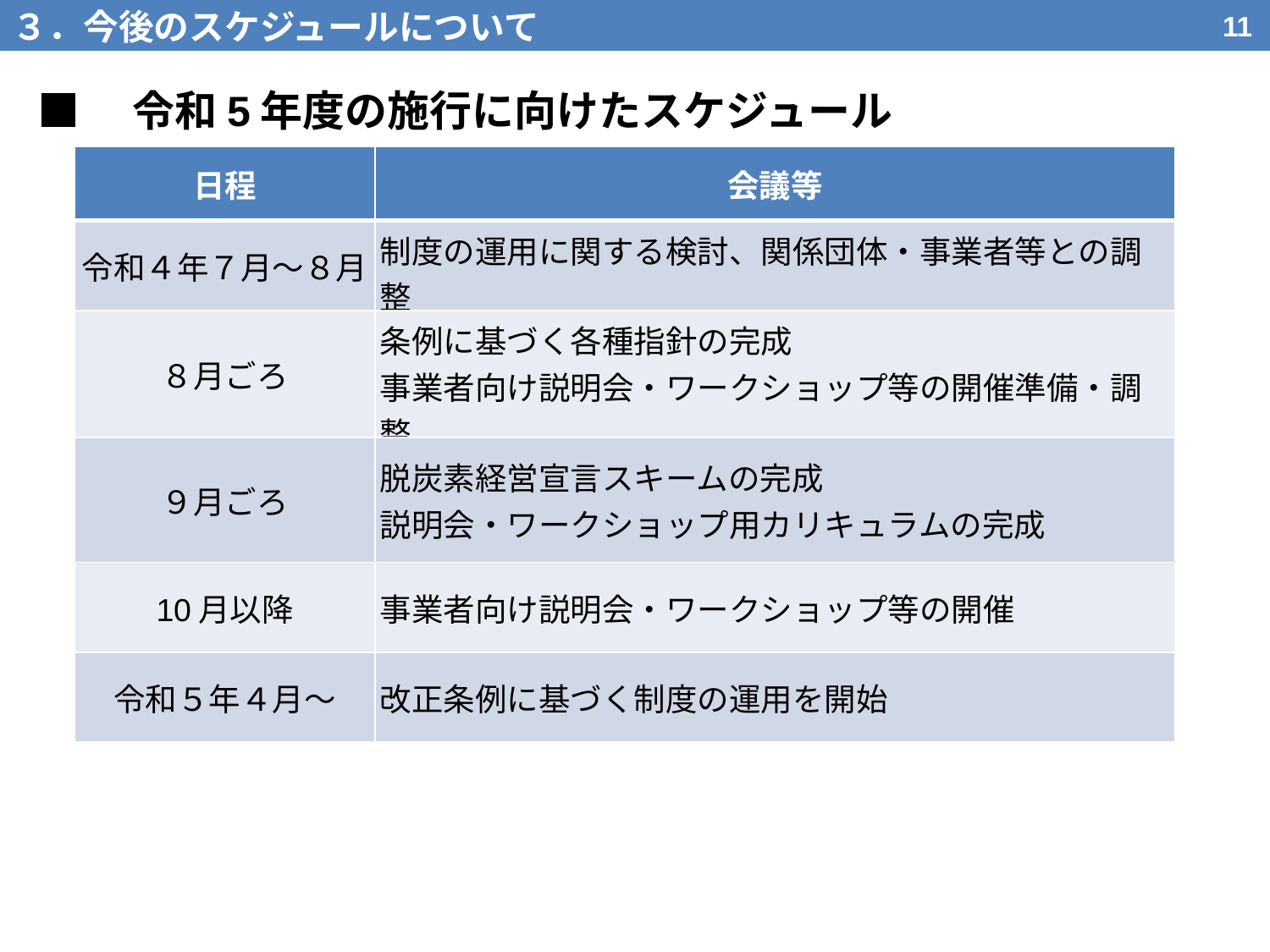

３．今後のスケジュールについて
11
■　令和5年度の施行に向けたスケジュール
| 日程 | 会議等 |
| --- | --- |
| 令和４年７月～８月 | 制度の運用に関する検討、関係団体・事業者等との調整 |
| ８月ごろ | 条例に基づく各種指針の完成 事業者向け説明会・ワークショップ等の開催準備・調整 |
| ９月ごろ | 脱炭素経営宣言スキームの完成 説明会・ワークショップ用カリキュラムの完成 |
| 10月以降 | 事業者向け説明会・ワークショップ等の開催 |
| 令和５年４月～ | 改正条例に基づく制度の運用を開始 |